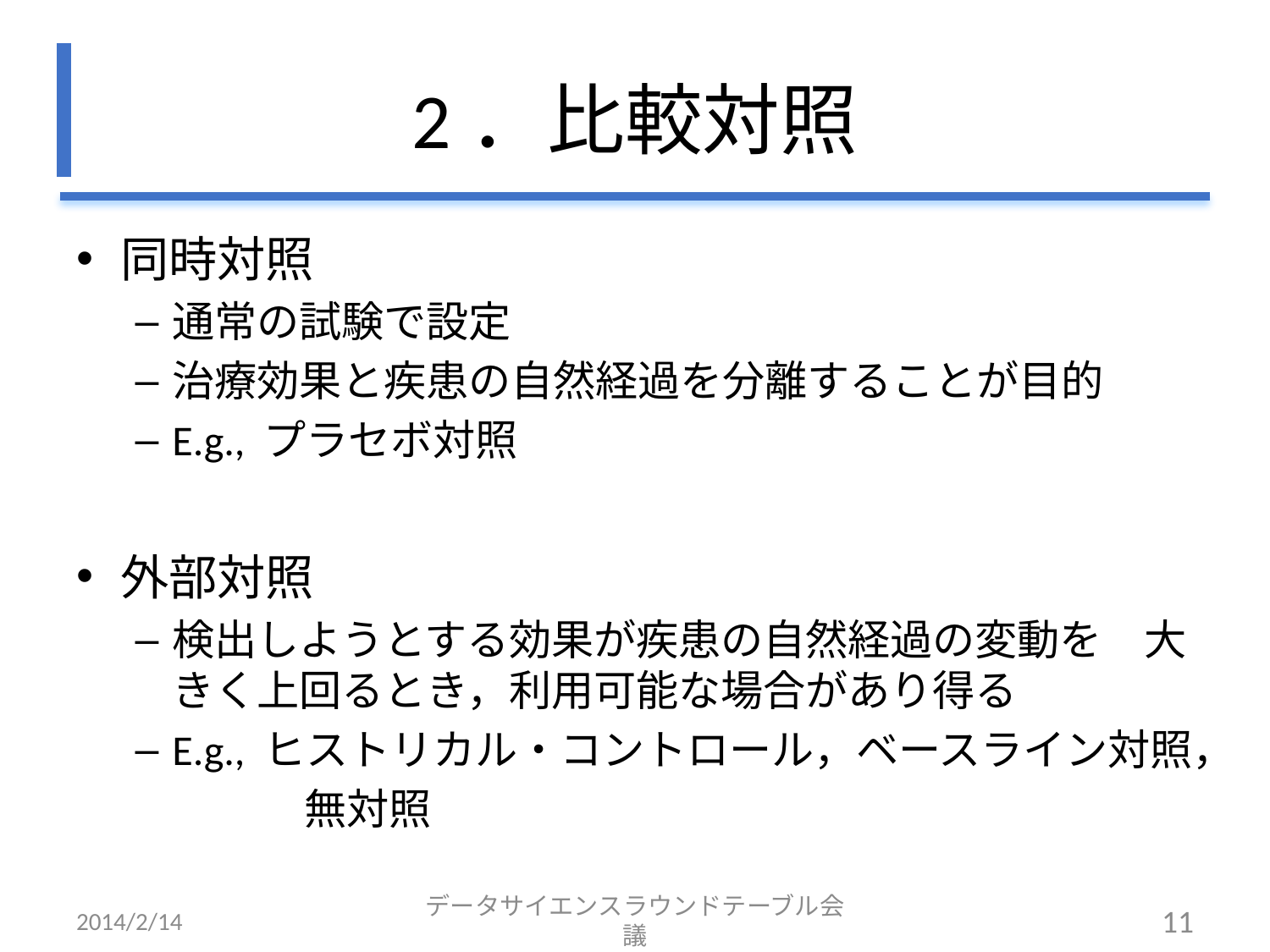

# 2．比較対照
同時対照
通常の試験で設定
治療効果と疾患の自然経過を分離することが目的
E.g., プラセボ対照

外部対照
検出しようとする効果が疾患の自然経過の変動を　大きく上回るとき，利用可能な場合があり得る
E.g., ヒストリカル・コントロール，ベースライン対照，
　　　　無対照
2014/2/14
データサイエンスラウンドテーブル会議
11